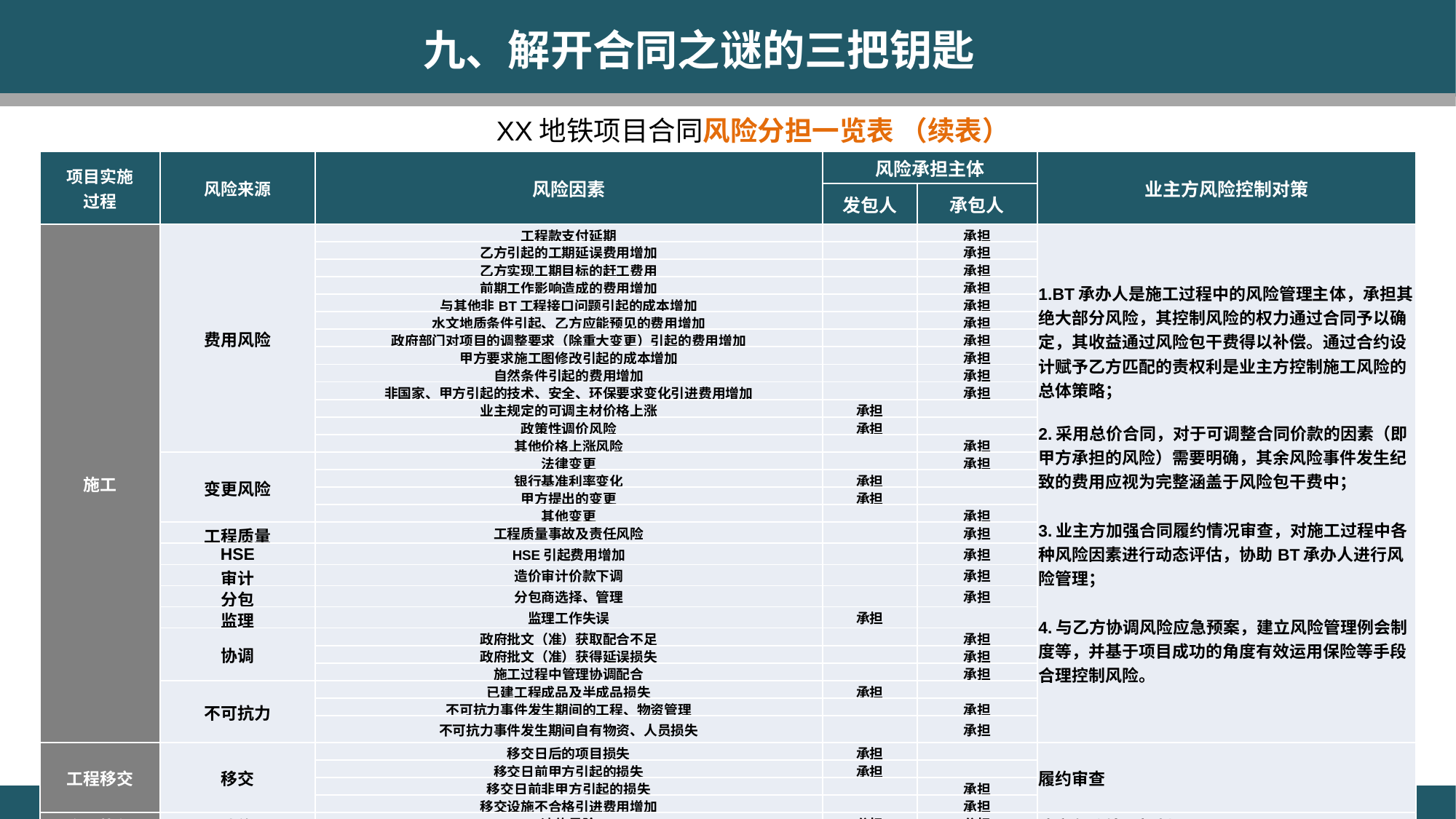

九、解开合同之谜的三把钥匙
XX地铁项目合同风险分担一览表 （续表）
| 项目实施 过程 | 风险来源 | 风险因素 | 风险承担主体 |  | 业主方风险控制对策 |
| --- | --- | --- | --- | --- | --- |
|  |  |  | 发包人 | 承包人 |  |
| 施工 | 费用风险 | 工程款支付延期 |  | 承担 | 1.BT承办人是施工过程中的风险管理主体，承担其绝大部分风险，其控制风险的权力通过合同予以确定，其收益通过风险包干费得以补偿。通过合约设计赋予乙方匹配的责权利是业主方控制施工风险的总体策略；　 2.采用总价合同，对于可调整合同价款的因素（即甲方承担的风险）需要明确，其余风险事件发生纪致的费用应视为完整涵盖于风险包干费中； 　　 3.业主方加强合同履约情况审查，对施工过程中各种风险因素进行动态评估，协助BT承办人进行风险管理； 　 4.与乙方协调风险应急预案，建立风险管理例会制度等，并基于项目成功的角度有效运用保险等手段合理控制风险。 |
|  |  | 乙方引起的工期延误费用增加 |  | 承担 |  |
|  |  | 乙方实现工期目标的赶工费用 |  | 承担 |  |
|  |  | 前期工作影响造成的费用增加 |  | 承担 |  |
|  |  | 与其他非BT工程接口问题引起的成本增加 |  | 承担 |  |
|  |  | 水文地质条件引起、乙方应能预见的费用增加 |  | 承担 |  |
|  |  | 政府部门对项目的调整要求（除重大变更）引起的费用增加 |  | 承担 |  |
|  |  | 甲方要求施工图修改引起的成本增加 |  | 承担 |  |
|  |  | 自然条件引起的费用增加 |  | 承担 |  |
|  |  | 非国家、甲方引起的技术、安全、环保要求变化引进费用增加 |  | 承担 |  |
|  |  | 业主规定的可调主材价格上涨 | 承担 |  |  |
|  |  | 政策性调价风险 | 承担 |  |  |
|  |  | 其他价格上涨风险 |  | 承担 |  |
|  | 变更风险 | 法律变更 |  | 承担 |  |
|  |  | 银行基准利率变化 | 承担 |  |  |
|  |  | 甲方提出的变更 | 承担 |  |  |
|  |  | 其他变更 |  | 承担 |  |
|  | 工程质量 | 工程质量事故及责任风险 |  | 承担 |  |
|  | HSE | HSE引起费用增加 |  | 承担 |  |
|  | 审计 | 造价审计价款下调 |  | 承担 |  |
|  | 分包 | 分包商选择、管理 |  | 承担 |  |
|  | 监理 | 监理工作失误 | 承担 |  |  |
|  | 协调 | 政府批文（准）获取配合不足 |  | 承担 |  |
|  |  | 政府批文（准）获得延误损失 |  | 承担 |  |
|  |  | 施工过程中管理协调配合 |  | 承担 |  |
|  | 不可抗力 | 已建工程成品及半成品损失 | 承担 |  |  |
|  |  | 不可抗力事件发生期间的工程、物资管理 |  | 承担 |  |
|  |  | 不可抗力事件发生期间自有物资、人员损失 |  | 承担 |  |
| 工程移交 | 移交 | 移交日后的项目损失 | 承担 |  | 履约审查 |
|  |  | 移交日前甲方引起的损失 | 承担 |  |  |
|  |  | 移交日前非甲方引起的损失 |  | 承担 |  |
|  |  | 移交设施不合格引进费用增加 |  | 承担 |  |
| 合同执行 | 违约 | 违约风险 | 分担 | 分担 | 建立争议处理机制 |